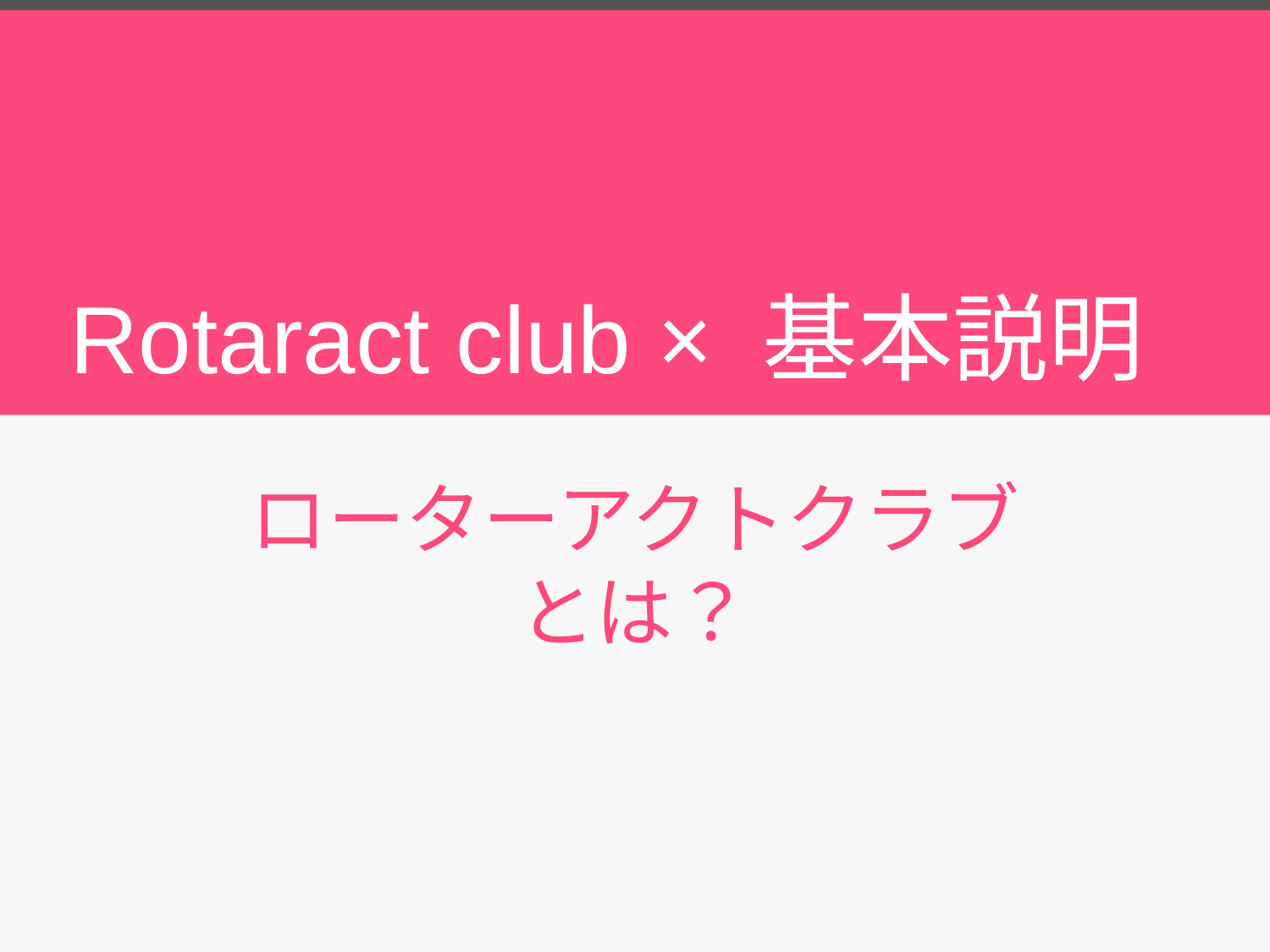

# Rotaract club × 基本説明
ローターアクトクラブ
とは？